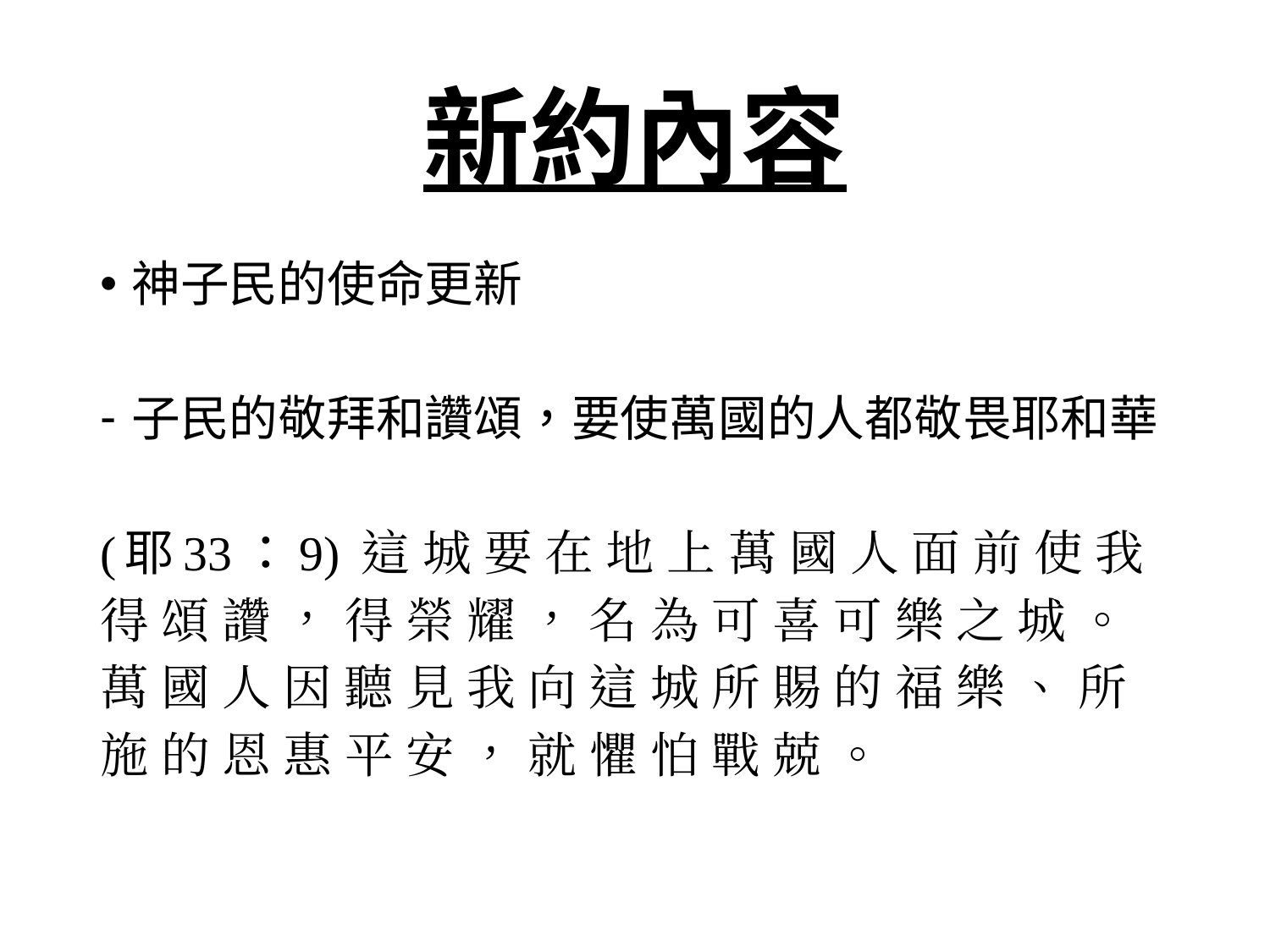

# 新約內容
神子民的使命更新

子民的敬拜和讚頌，要使萬國的人都敬畏耶和華

(耶33：9) 這 城 要 在 地 上 萬 國 人 面 前 使 我 得 頌 讚 ， 得 榮 耀 ， 名 為 可 喜 可 樂 之 城 。 萬 國 人 因 聽 見 我 向 這 城 所 賜 的 福 樂 、 所 施 的 恩 惠 平 安 ， 就 懼 怕 戰 兢 。